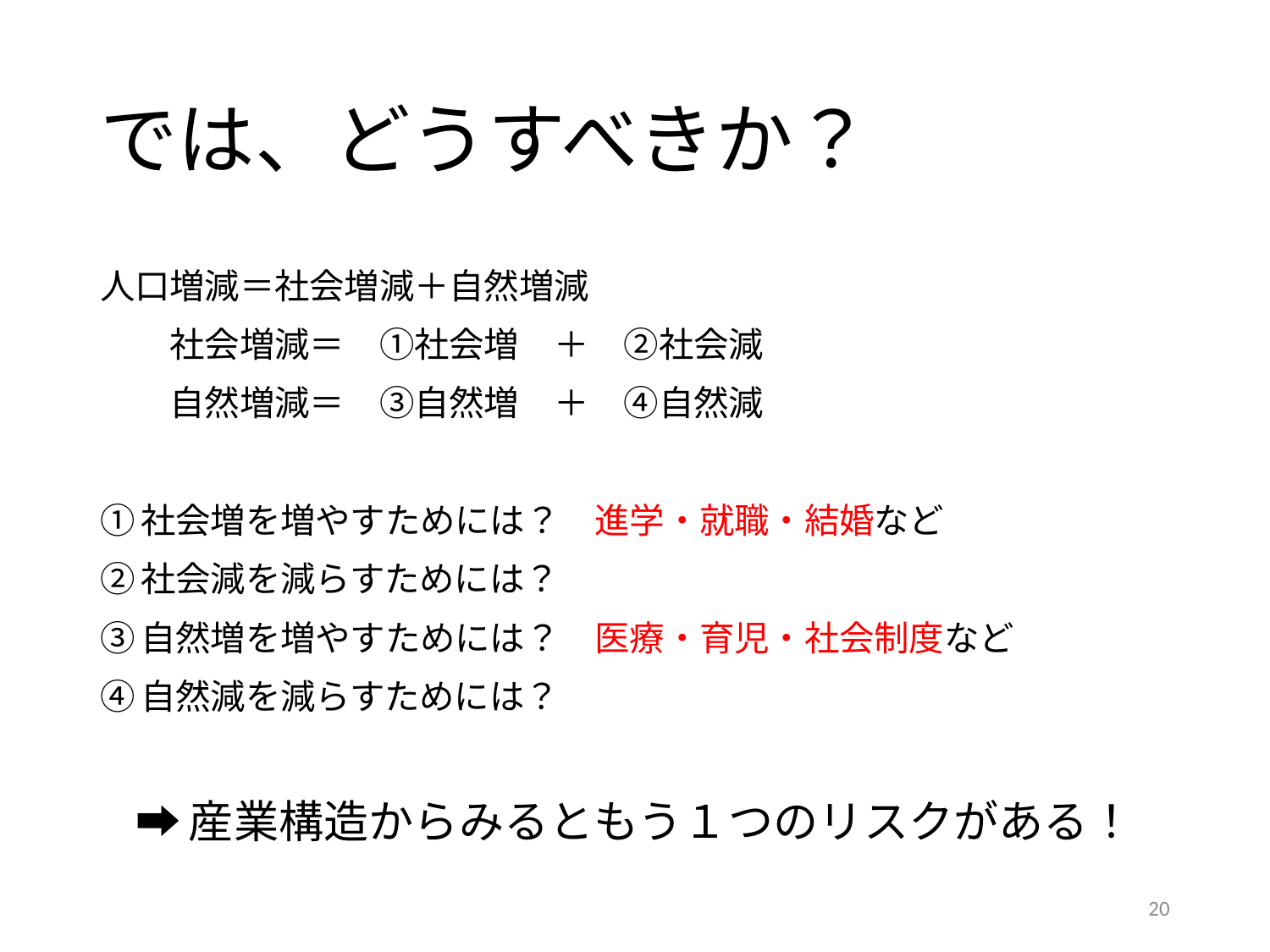

# では、どうすべきか？
人口増減＝社会増減＋自然増減
　　社会増減＝　①社会増　＋　②社会減
　　自然増減＝　③自然増　＋　④自然減

①社会増を増やすためには？　進学・就職・結婚など
②社会減を減らすためには？
③自然増を増やすためには？　医療・育児・社会制度など
④自然減を減らすためには？

➡産業構造からみるともう１つのリスクがある！
20